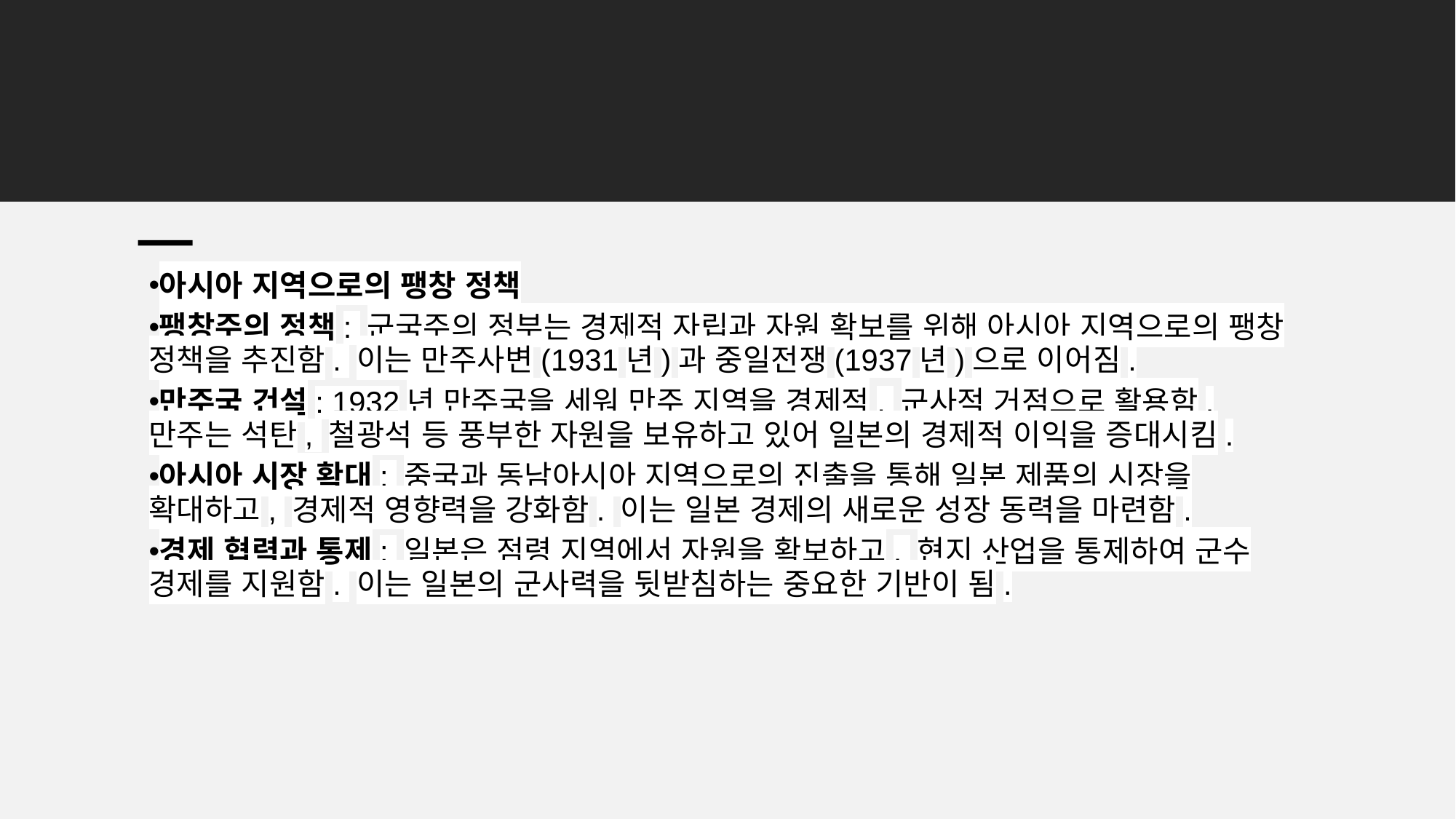

아시아 지역으로의 팽창 정책
팽창주의 정책: 군국주의 정부는 경제적 자립과 자원 확보를 위해 아시아 지역으로의 팽창 정책을 추진함. 이는 만주사변(1931년)과 중일전쟁(1937년)으로 이어짐.
만주국 건설: 1932년 만주국을 세워 만주 지역을 경제적, 군사적 거점으로 활용함. 만주는 석탄, 철광석 등 풍부한 자원을 보유하고 있어 일본의 경제적 이익을 증대시킴.
아시아 시장 확대: 중국과 동남아시아 지역으로의 진출을 통해 일본 제품의 시장을 확대하고, 경제적 영향력을 강화함. 이는 일본 경제의 새로운 성장 동력을 마련함.
경제 협력과 통제: 일본은 점령 지역에서 자원을 확보하고, 현지 산업을 통제하여 군수 경제를 지원함. 이는 일본의 군사력을 뒷받침하는 중요한 기반이 됨.